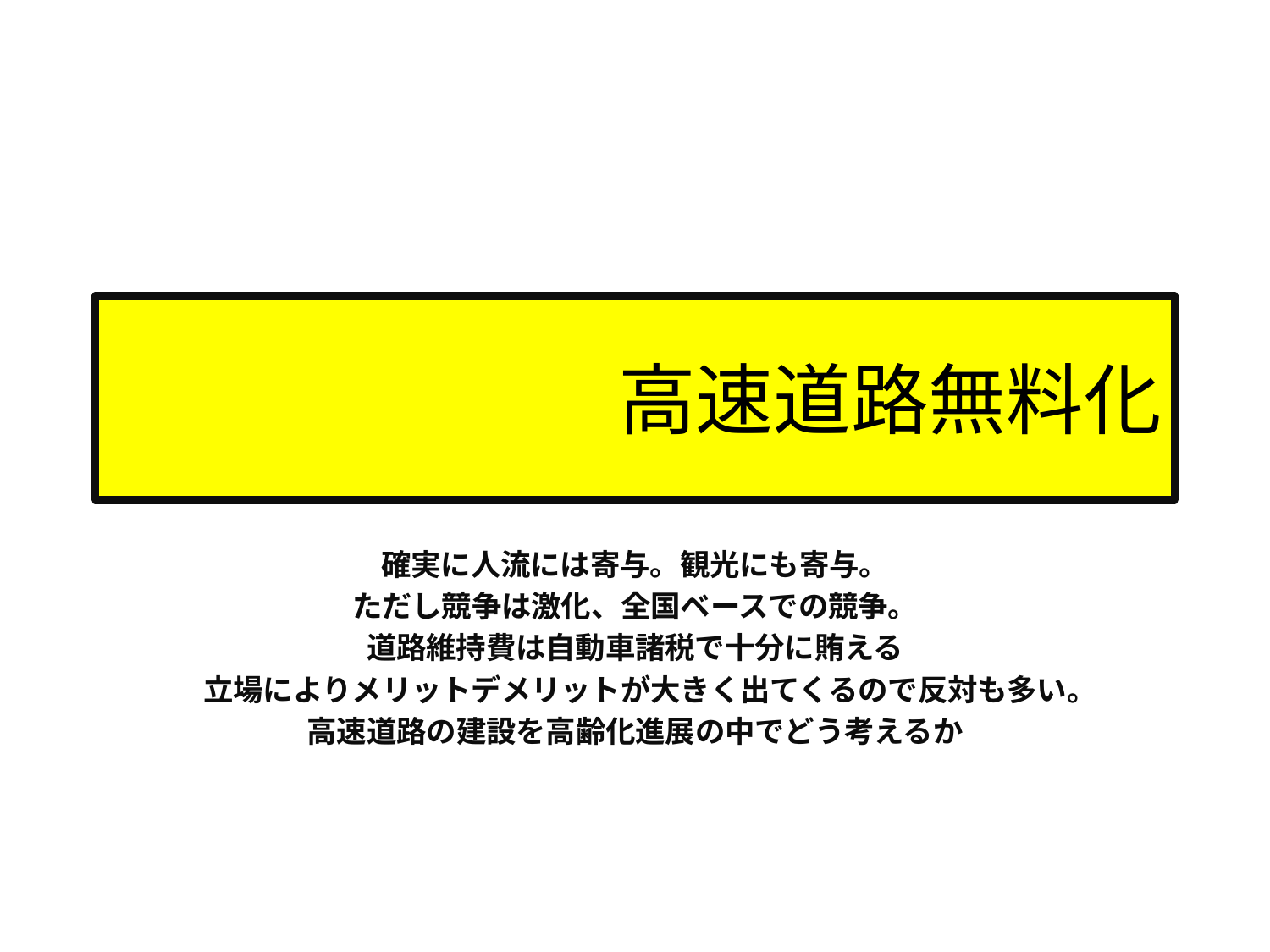

# 高速道路無料化
確実に人流には寄与。観光にも寄与。
ただし競争は激化、全国ベースでの競争。
道路維持費は自動車諸税で十分に賄える
立場によりメリットデメリットが大きく出てくるので反対も多い。
高速道路の建設を高齢化進展の中でどう考えるか